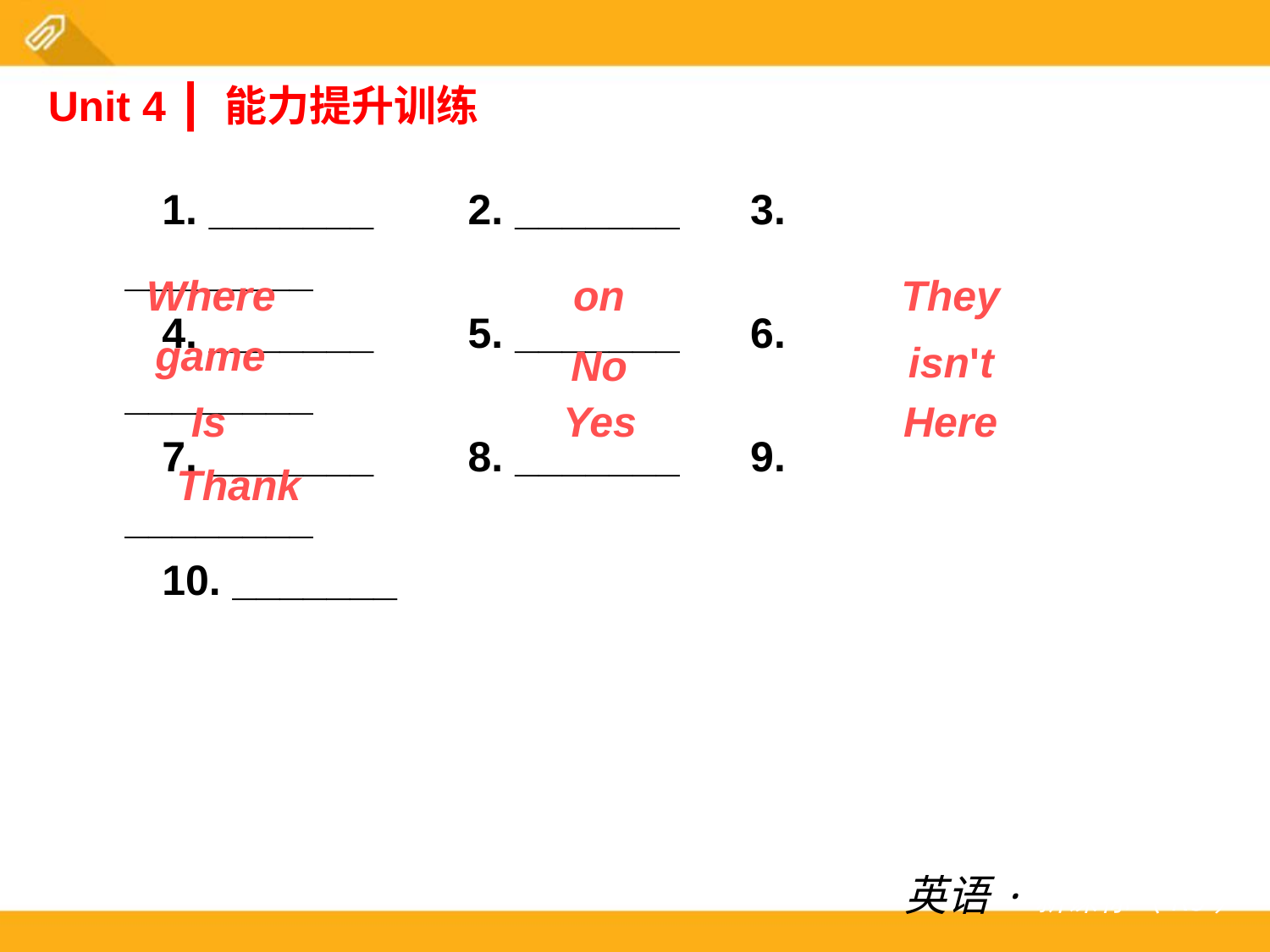

Unit 4 ┃ 能力提升训练

1. _______        2. _______      3. ________
4. _______        5. _______      6. ________
7. _______        8. _______      9. ________
10. _______
Where
on
They
game
isn't
No
Is
Yes
Here
Thank
英语·新课标（RJ）